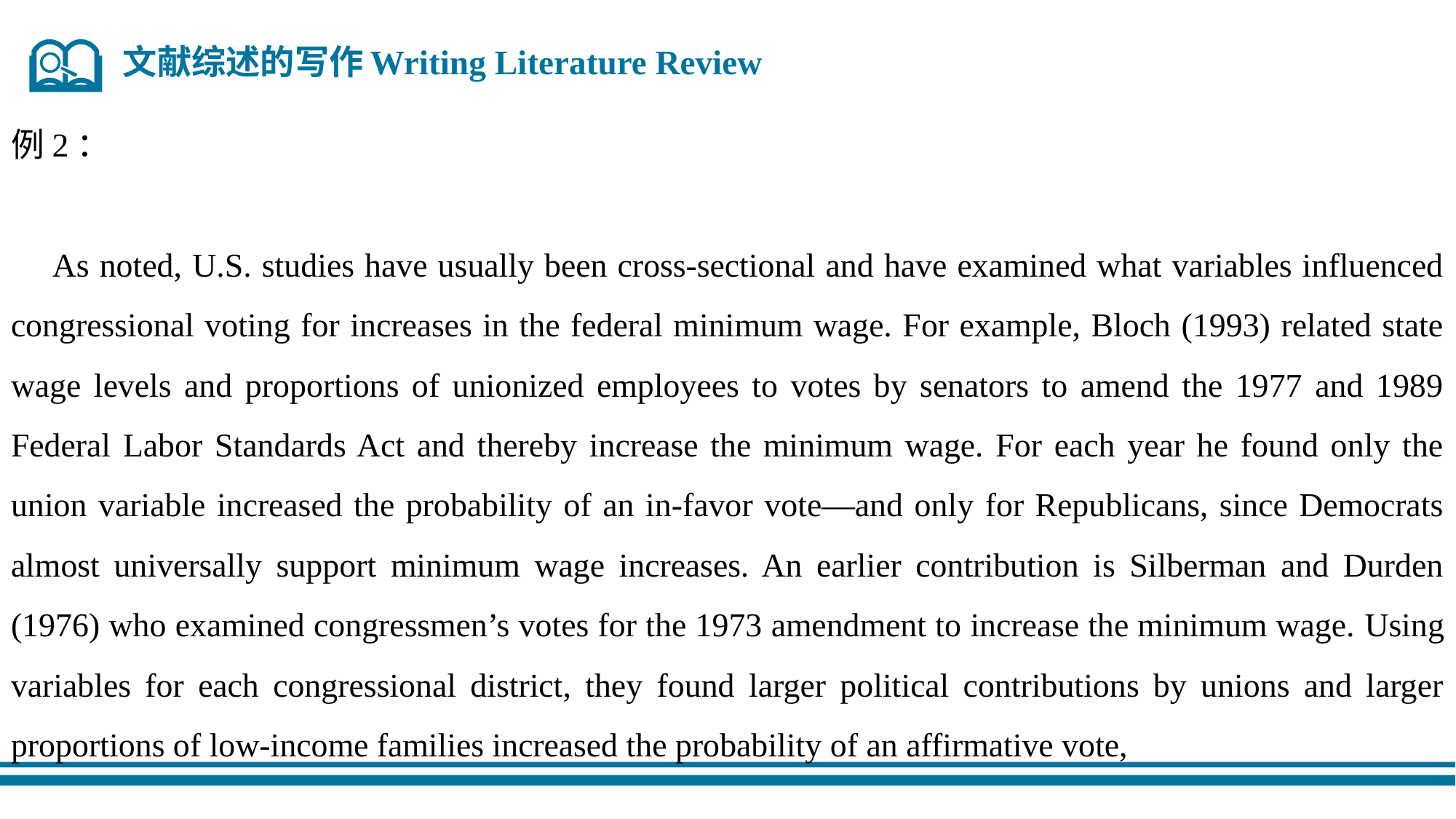

文献综述的写作Writing Literature Review
例2：
    As noted, U.S. studies have usually been cross-sectional and have examined what variables influenced congressional voting for increases in the federal minimum wage. For example, Bloch (1993) related state wage levels and proportions of unionized employees to votes by senators to amend the 1977 and 1989 Federal Labor Standards Act and thereby increase the minimum wage. For each year he found only the union variable increased the probability of an in-favor vote—and only for Republicans, since Democrats almost universally support minimum wage increases. An earlier contribution is Silberman and Durden (1976) who examined congressmen’s votes for the 1973 amendment to increase the minimum wage. Using variables for each congressional district, they found larger political contributions by unions and larger proportions of low-income families increased the probability of an affirmative vote,